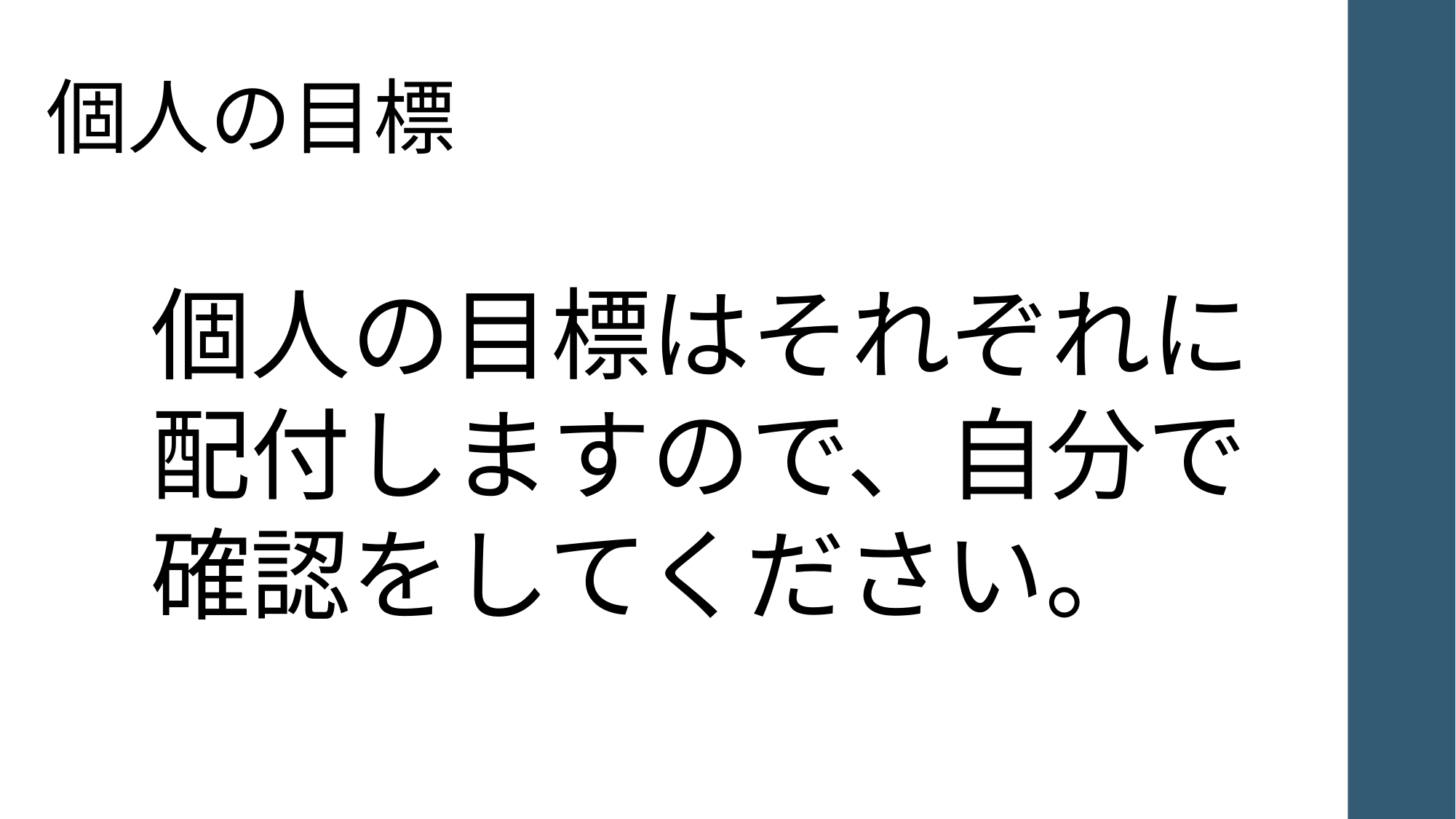

個人の目標
個人の目標はそれぞれに配付しますので、自分で確認をしてください。